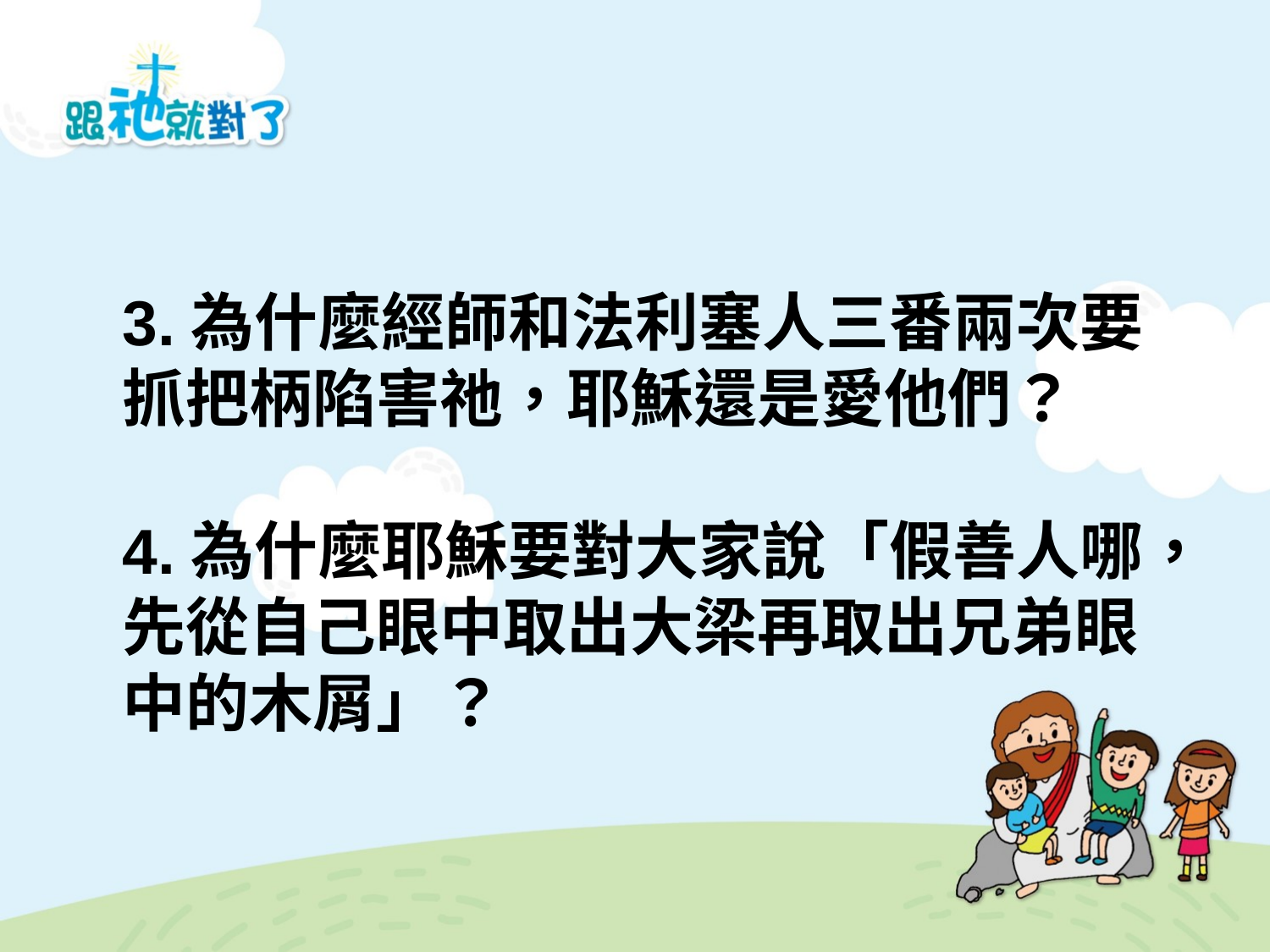

3.為什麼經師和法利塞人三番兩次要抓把柄陷害祂，耶穌還是愛他們？

4.為什麼耶穌要對大家說「假善人哪，先從自己眼中取出大梁再取出兄弟眼中的木屑」？